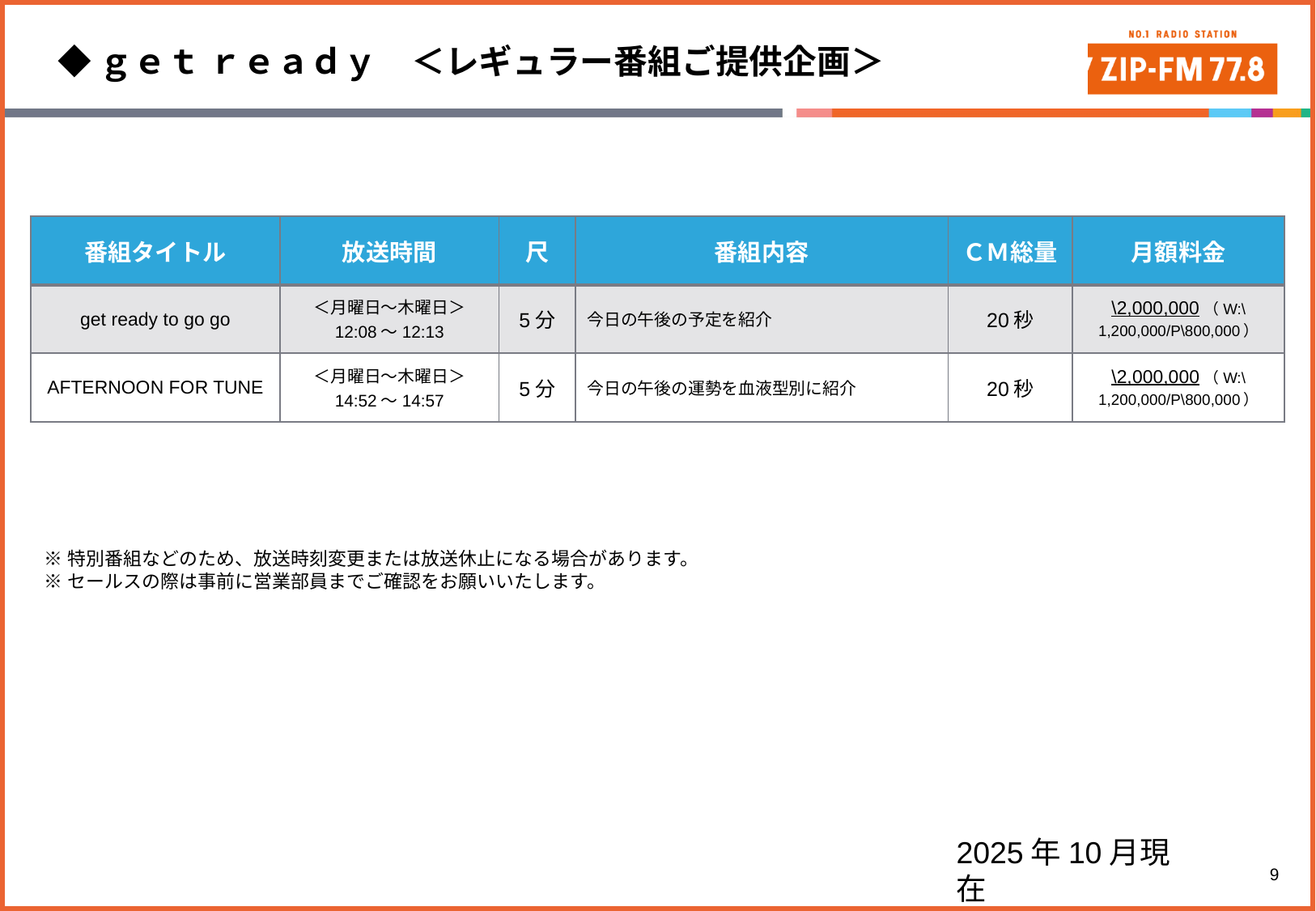

◆ｇｅｔ ｒｅａｄｙ　＜レギュラー番組ご提供企画＞
| 番組タイトル | 放送時間 | 尺 | 番組内容 | ＣＭ総量 | 月額料金 |
| --- | --- | --- | --- | --- | --- |
| get ready to go go | ＜月曜日～木曜日＞ 12:08～12:13 | 5分 | 今日の午後の予定を紹介 | 20秒 | \2,000,000（W:\1,200,000/P\800,000） |
| AFTERNOON FOR TUNE | ＜月曜日～木曜日＞ 14:52～14:57 | 5分 | 今日の午後の運勢を血液型別に紹介 | 20秒 | \2,000,000（W:\1,200,000/P\800,000） |
※特別番組などのため、放送時刻変更または放送休止になる場合があります。
※セールスの際は事前に営業部員までご確認をお願いいたします。
2025年10月現在